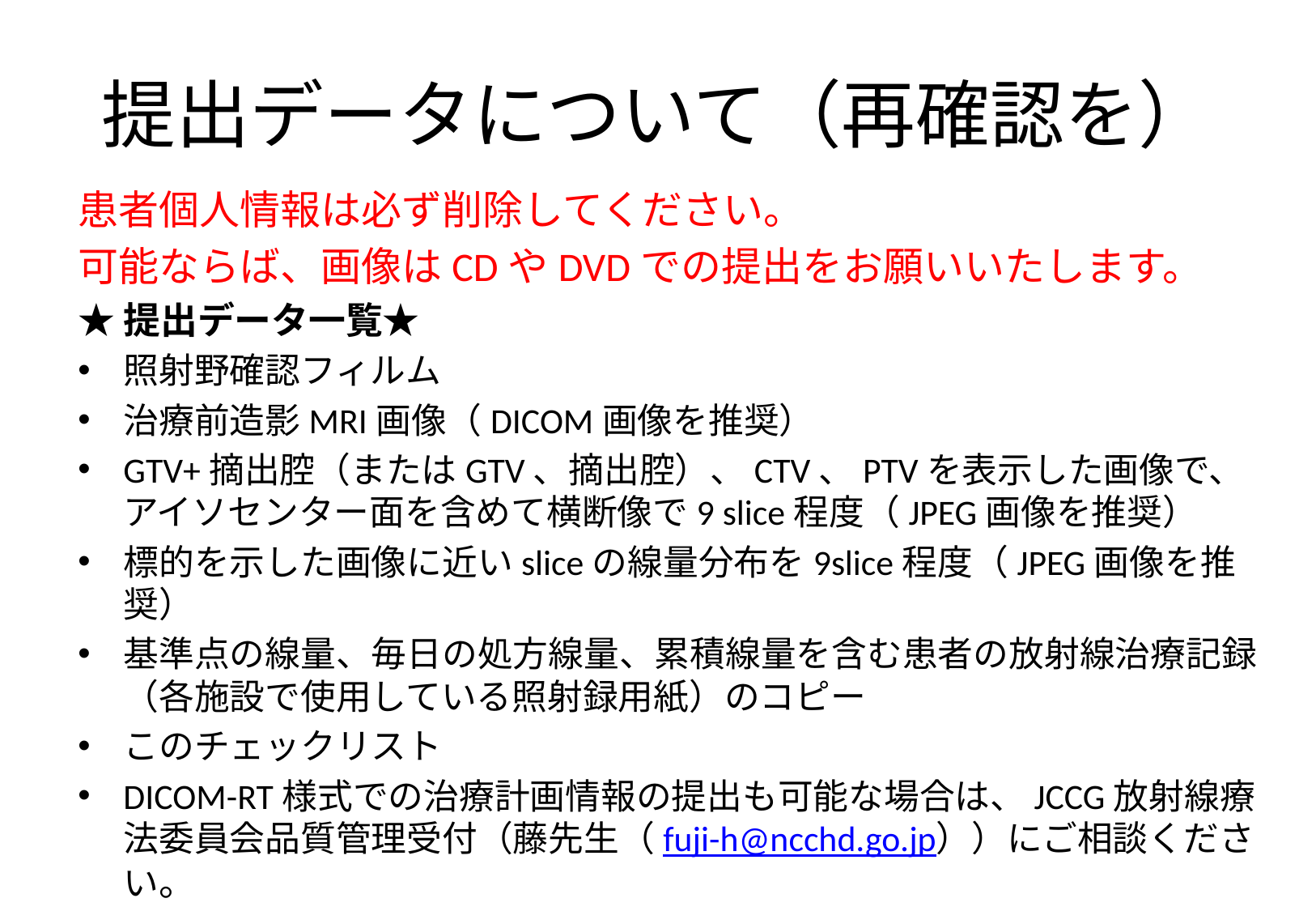

# 提出データについて（再確認を）
患者個人情報は必ず削除してください。
可能ならば、画像はCDやDVDでの提出をお願いいたします。
★提出データ一覧★
照射野確認フィルム
治療前造影MRI画像（DICOM画像を推奨）
GTV+摘出腔（またはGTV、摘出腔）、CTV、PTVを表示した画像で、アイソセンター面を含めて横断像で9 slice程度（JPEG画像を推奨）
標的を示した画像に近いsliceの線量分布を9slice程度（JPEG画像を推奨）
基準点の線量、毎日の処方線量、累積線量を含む患者の放射線治療記録（各施設で使用している照射録用紙）のコピー
このチェックリスト
DICOM-RT様式での治療計画情報の提出も可能な場合は、JCCG放射線療法委員会品質管理受付（藤先生（fuji-h@ncchd.go.jp））にご相談ください。